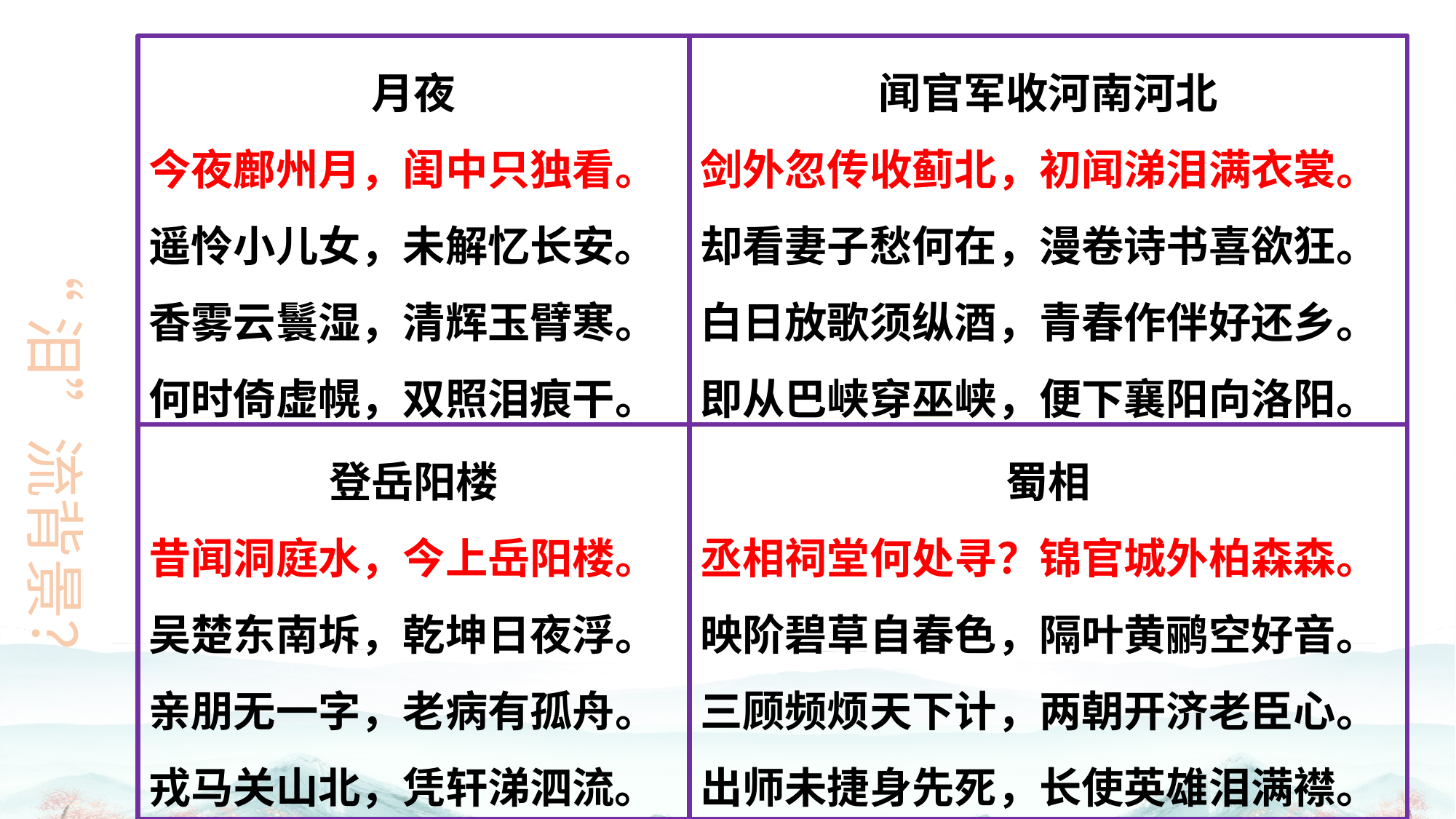

月夜
今夜鄜州月，闺中只独看。
遥怜小儿女，未解忆长安。
香雾云鬟湿，清辉玉臂寒。
何时倚虚幌，双照泪痕干。
闻官军收河南河北
剑外忽传收蓟北，初闻涕泪满衣裳。
却看妻子愁何在，漫卷诗书喜欲狂。
白日放歌须纵酒，青春作伴好还乡。
即从巴峡穿巫峡，便下襄阳向洛阳。
|  |  |
| --- | --- |
|  |  |
|  |  |
| --- | --- |
|  |  |
  “泪”流背景？
登岳阳楼
昔闻洞庭水，今上岳阳楼。
吴楚东南坼，乾坤日夜浮。
亲朋无一字，老病有孤舟。
戎马关山北，凭轩涕泗流。
蜀相
丞相祠堂何处寻？锦官城外柏森森。
映阶碧草自春色，隔叶黄鹂空好音。
三顾频烦天下计，两朝开济老臣心。
出师未捷身先死，长使英雄泪满襟。